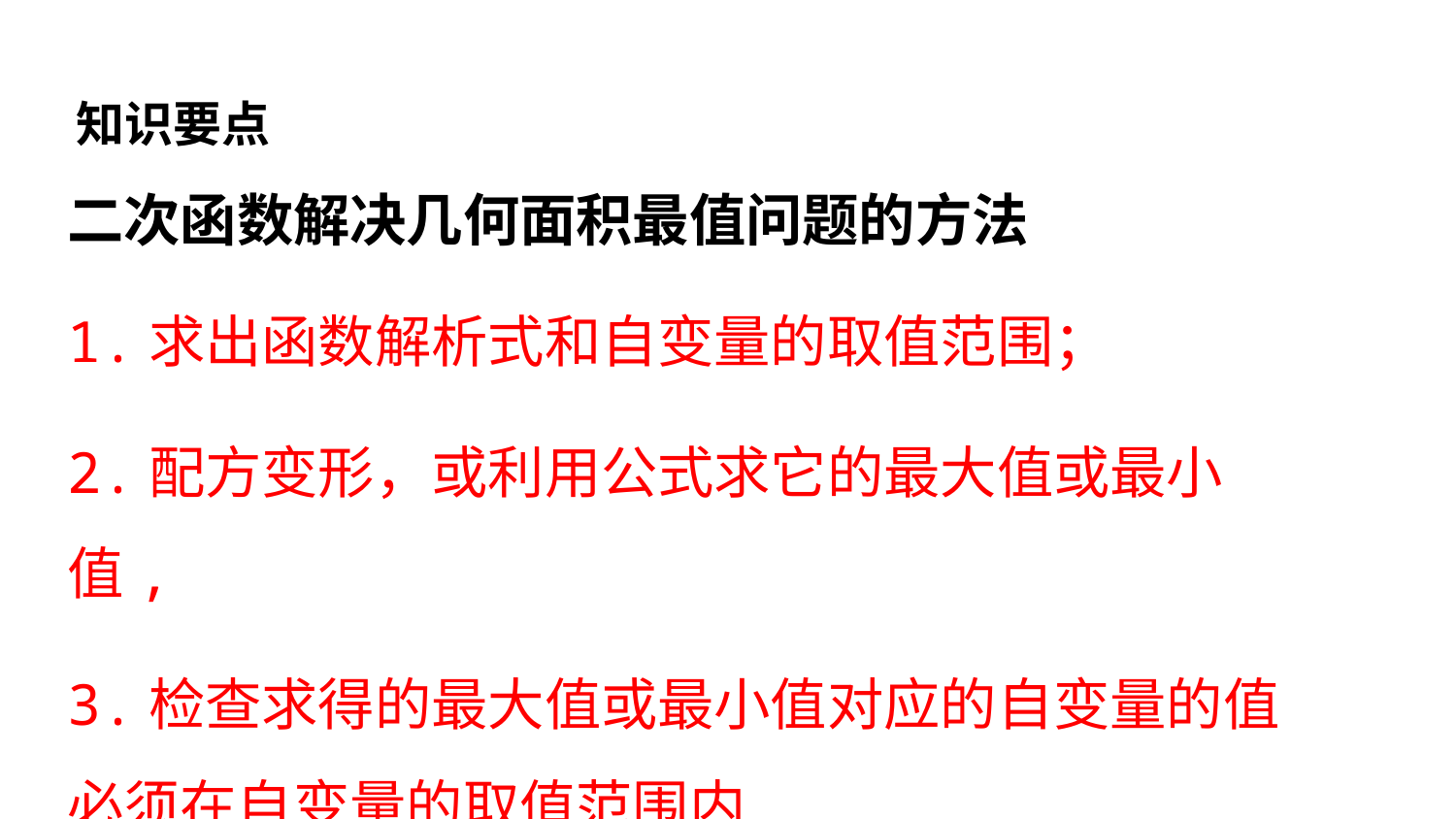

知识要点
二次函数解决几何面积最值问题的方法
1.求出函数解析式和自变量的取值范围；
2.配方变形，或利用公式求它的最大值或最小值,
3.检查求得的最大值或最小值对应的自变量的值必须在自变量的取值范围内.